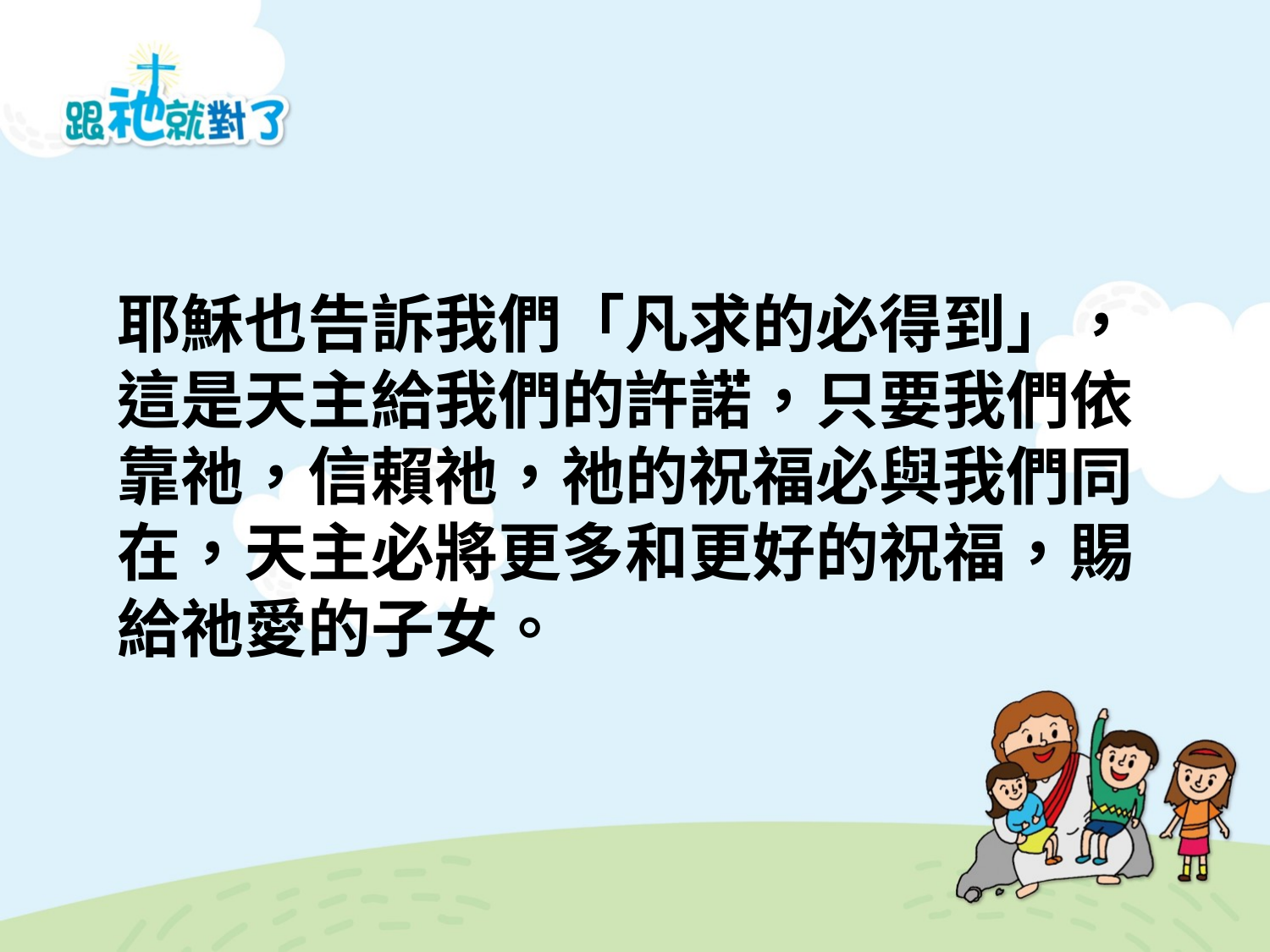

耶穌也告訴我們「凡求的必得到」，這是天主給我們的許諾，只要我們依靠祂，信賴祂，祂的祝福必與我們同在，天主必將更多和更好的祝福，賜給祂愛的子女。